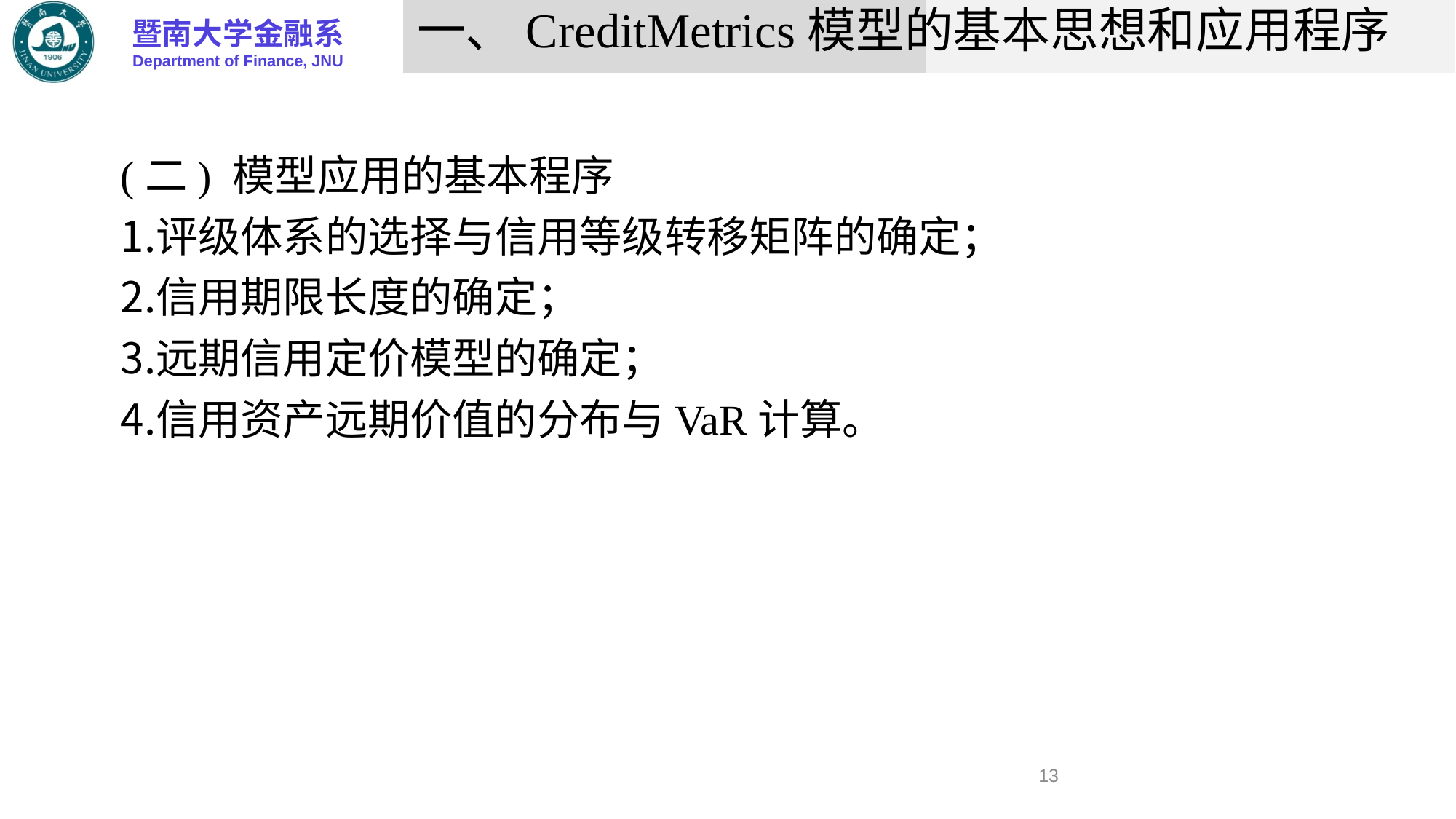

# 一、CreditMetrics模型的基本思想和应用程序
(二) 模型应用的基本程序
评级体系的选择与信用等级转移矩阵的确定；
信用期限长度的确定；
远期信用定价模型的确定；
信用资产远期价值的分布与VaR计算。

13